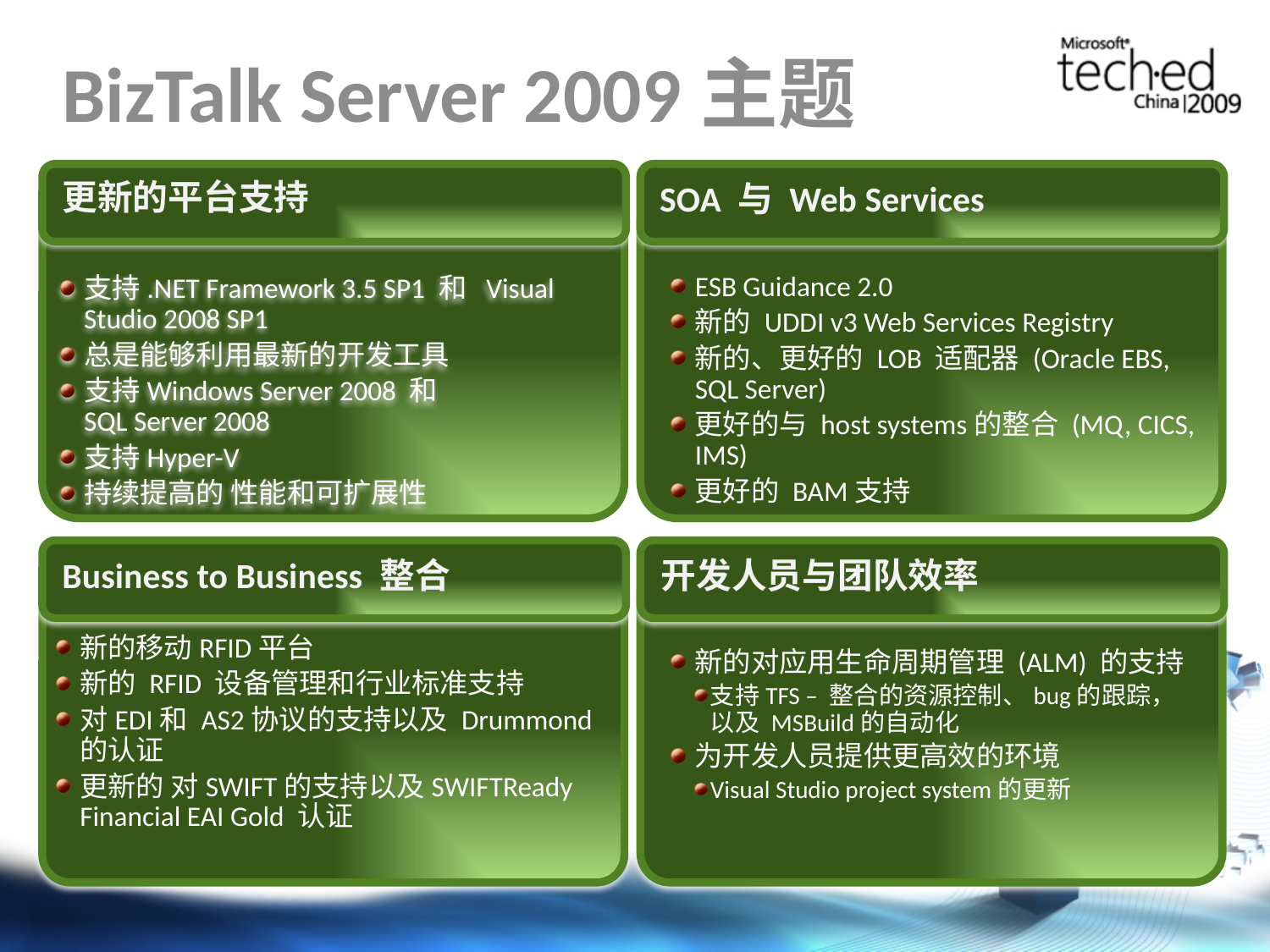

# BizTalk Server 2009主题

更新的平台支持
SOA 与 Web Services

支持.NET Framework 3.5 SP1 和  Visual Studio 2008 SP1
总是能够利用最新的开发工具
支持Windows Server 2008 和
SQL Server 2008
支持Hyper-V
持续提高的 性能和可扩展性
ESB Guidance 2.0
新的 UDDI v3 Web Services Registry
新的、更好的 LOB 适配器 (Oracle EBS, SQL Server)
更好的与 host systems的整合 (MQ, CICS, IMS)
更好的 BAM支持

Business to Business 整合
开发人员与团队效率

新的移动RFID平台
新的 RFID 设备管理和行业标准支持
对EDI和 AS2协议的支持以及 Drummond 的认证
更新的 对SWIFT的支持以及SWIFTReady Financial EAI Gold 认证
新的对应用生命周期管理 (ALM) 的支持
支持TFS – 整合的资源控制、bug的跟踪，以及 MSBuild的自动化
为开发人员提供更高效的环境
Visual Studio project system的更新